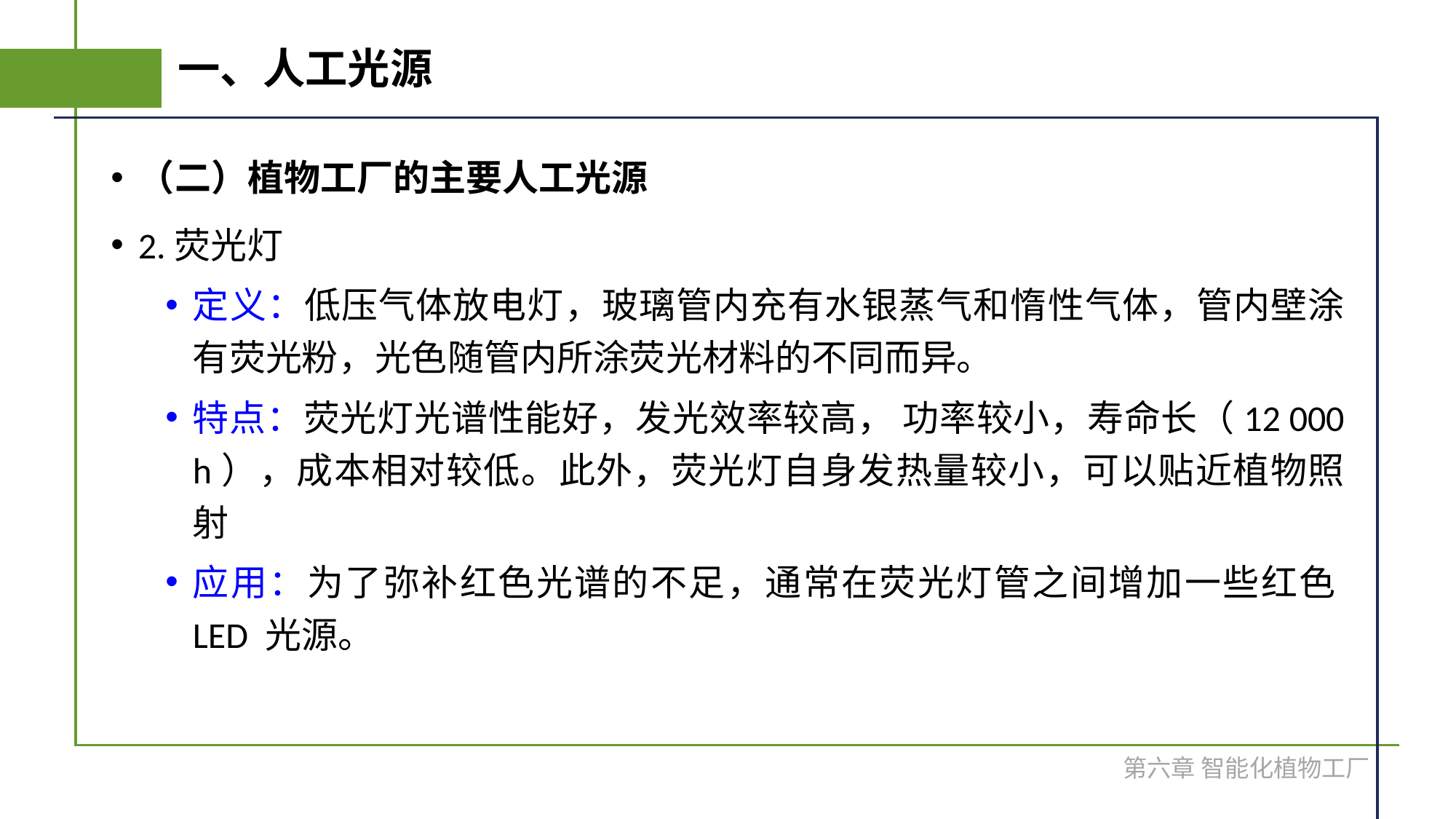

# 一、人工光源
（二）植物工厂的主要人工光源
2.荧光灯
定义：低压气体放电灯，玻璃管内充有水银蒸气和惰性气体，管内壁涂有荧光粉，光色随管内所涂荧光材料的不同而异。
特点：荧光灯光谱性能好，发光效率较高， 功率较小，寿命长（12 000 h），成本相对较低。此外，荧光灯自身发热量较小，可以贴近植物照射
应用：为了弥补红色光谱的不足，通常在荧光灯管之间增加一些红色LED 光源。
第六章 智能化植物工厂